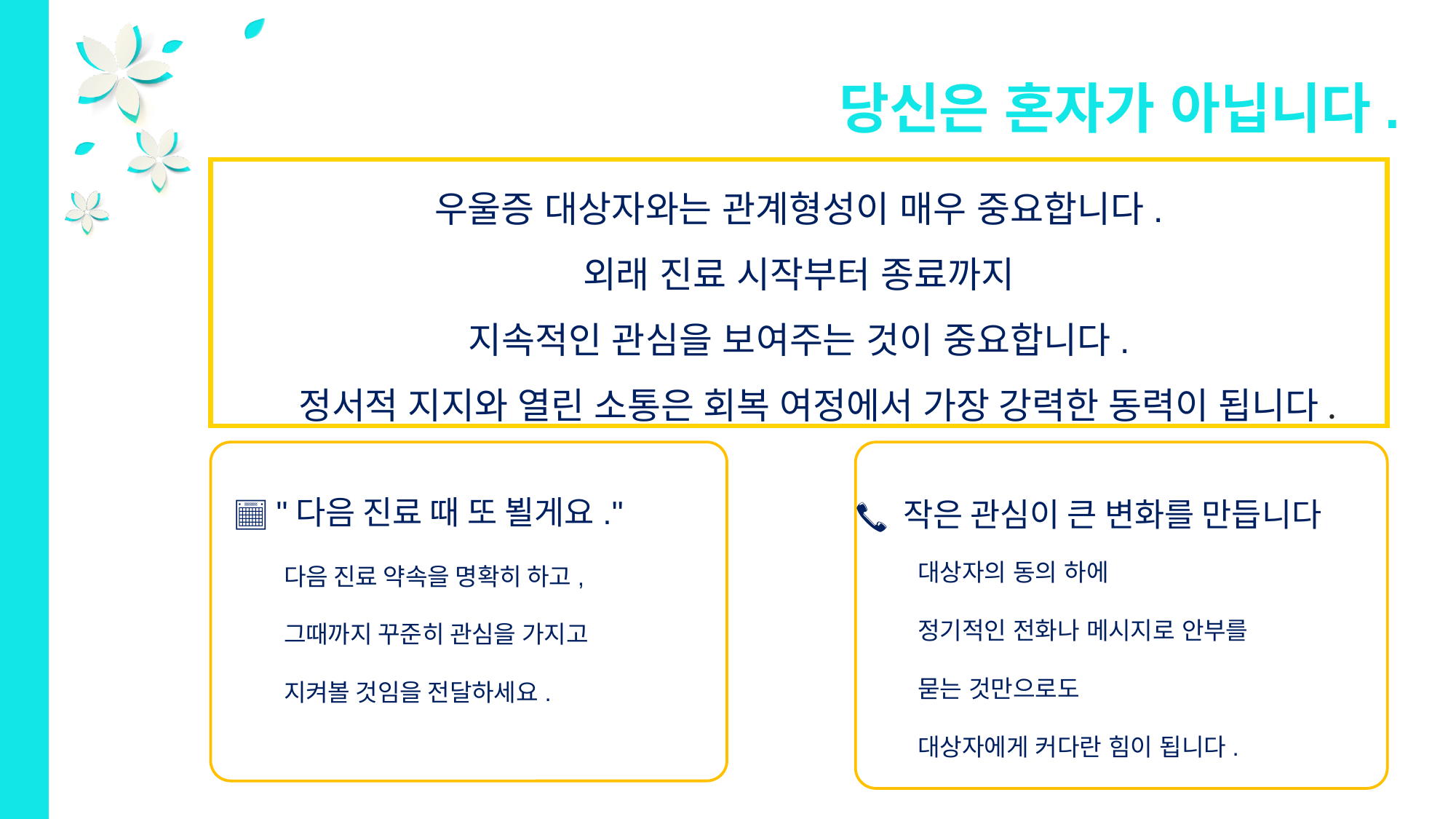

당신은 혼자가 아닙니다.
우울증 대상자와는 관계형성이 매우 중요합니다.
외래 진료 시작부터 종료까지
지속적인 관심을 보여주는 것이 중요합니다.
   정서적 지지와 열린 소통은 회복 여정에서 가장 강력한 동력이 됩니다.

📅 "다음 진료 때 또 뵐게요."
📞 작은 관심이 큰 변화를 만듭니다
대상자의 동의 하에
정기적인 전화나 메시지로 안부를 묻는 것만으로도
대상자에게 커다란 힘이 됩니다.
다음 진료 약속을 명확히 하고, 그때까지 꾸준히 관심을 가지고 지켜볼 것임을 전달하세요.